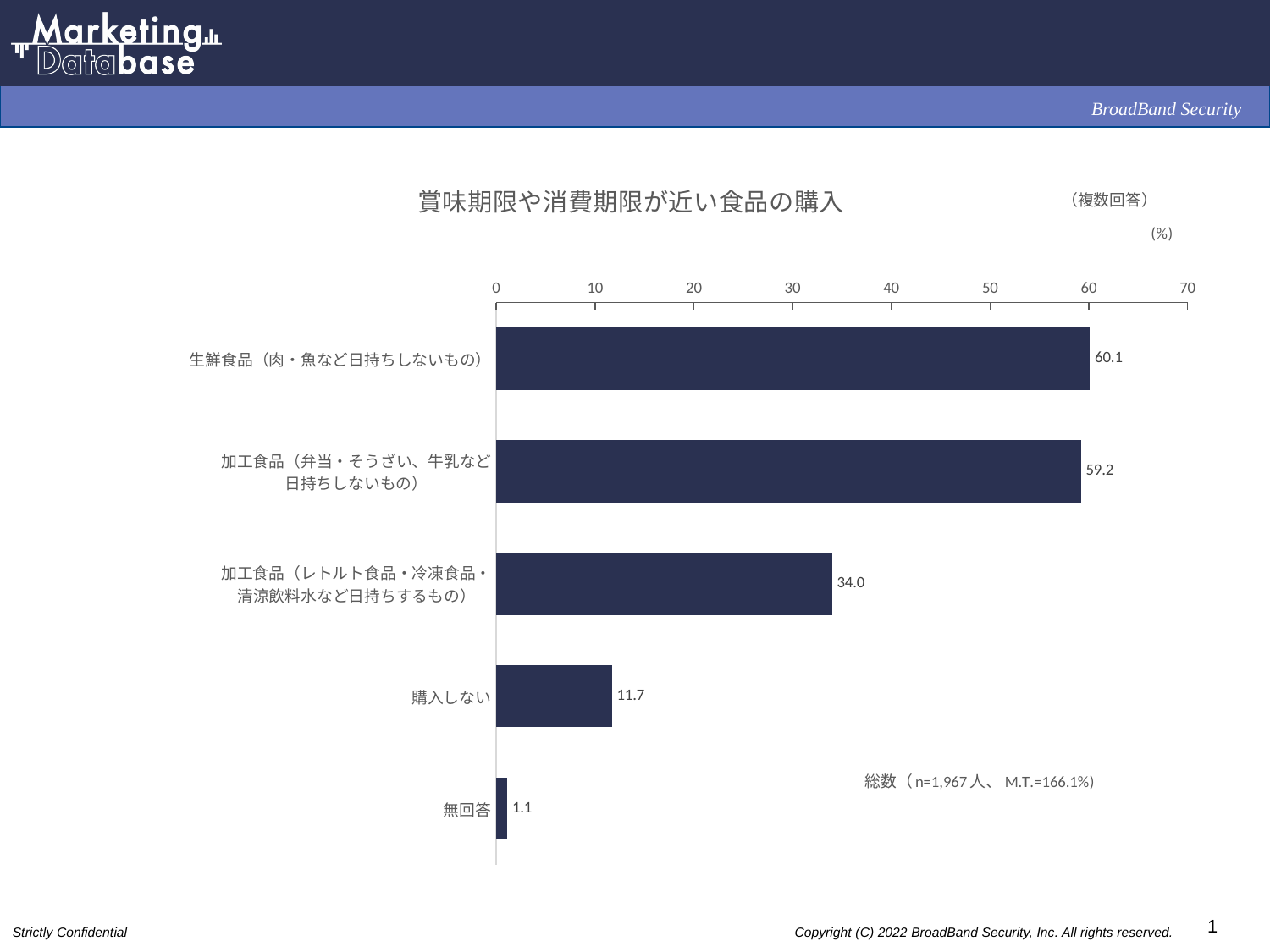

### Chart: 賞味期限や消費期限が近い食品の購入

| Category |  |
|---|---|
| 生鮮食品（肉・魚など日持ちしないもの） | 60.1 |
| 加工食品（弁当・そうざい、牛乳など
日持ちしないもの） | 59.2 |
| 加工食品（レトルト食品・冷凍食品・
清涼飲料水など日持ちするもの） | 34.0 |
| 購入しない | 11.7 |
| 無回答 | 1.1 |